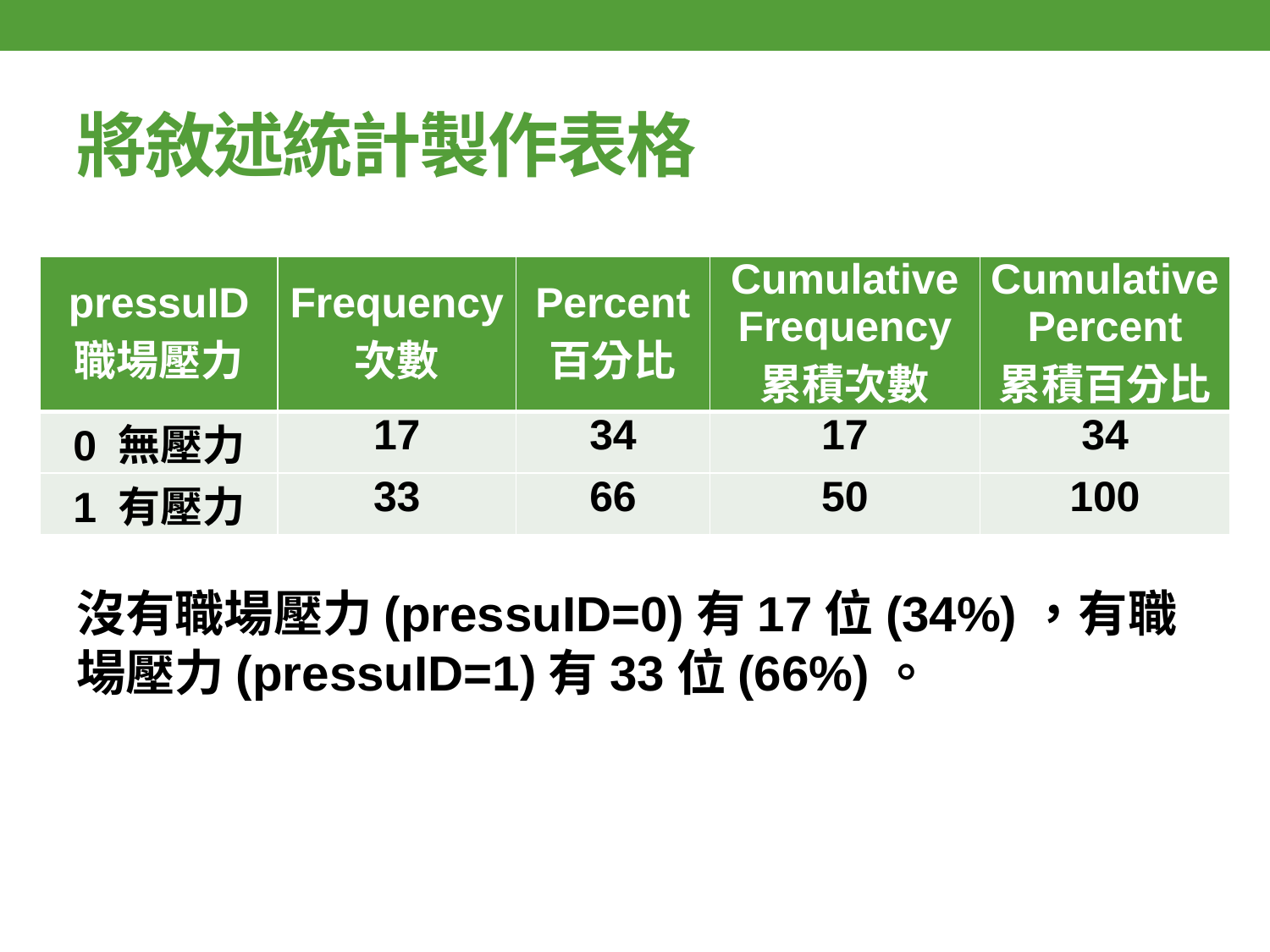

# 將敘述統計製作表格
| pressuID 職場壓力 | Frequency 次數 | Percent 百分比 | Cumulative Frequency 累積次數 | Cumulative Percent 累積百分比 |
| --- | --- | --- | --- | --- |
| 0 無壓力 | 17 | 34 | 17 | 34 |
| 1 有壓力 | 33 | 66 | 50 | 100 |
沒有職場壓力(pressuID=0)有17位(34%)，有職場壓力(pressuID=1)有33位(66%)。